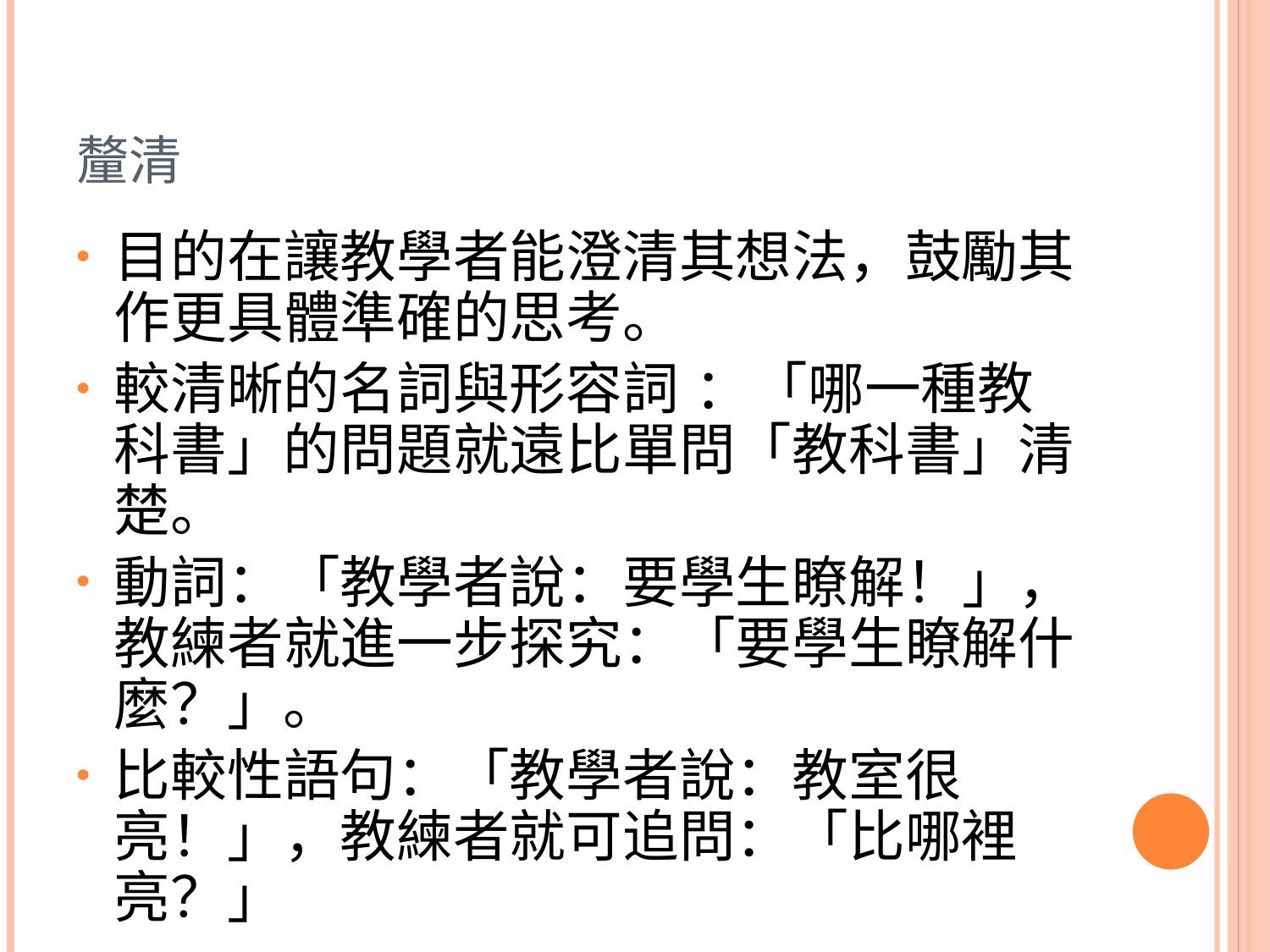

# 釐清
目的在讓教學者能澄清其想法，鼓勵其作更具體準確的思考。
較清晰的名詞與形容詞 ：「哪一種教科書」的問題就遠比單問「教科書」清楚。
動詞：「教學者說：要學生瞭解！」，教練者就進一步探究：「要學生瞭解什麼？」。
比較性語句：「教學者說：教室很亮！」，教練者就可追問：「比哪裡亮？」